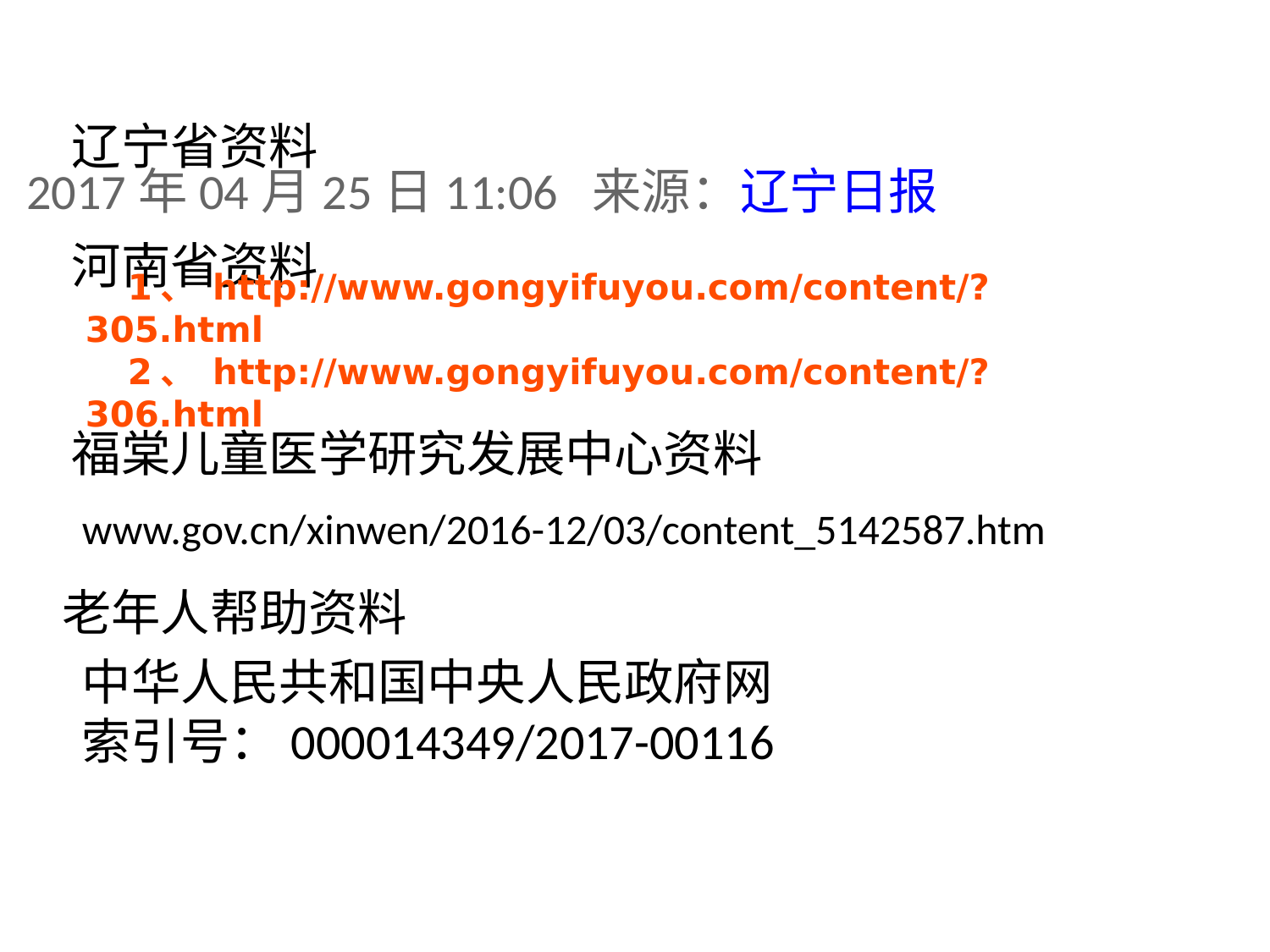

辽宁省资料
2017年04月25日11:06  来源：辽宁日报

河南省资料

1、 http://www.gongyifuyou.com/content/?305.html
2、 http://www.gongyifuyou.com/content/?306.html
福棠儿童医学研究发展中心资料
www.gov.cn/xinwen/2016-12/03/content_5142587.htm
老年人帮助资料

中华人民共和国中央人民政府网
索引号：000014349/2017-00116